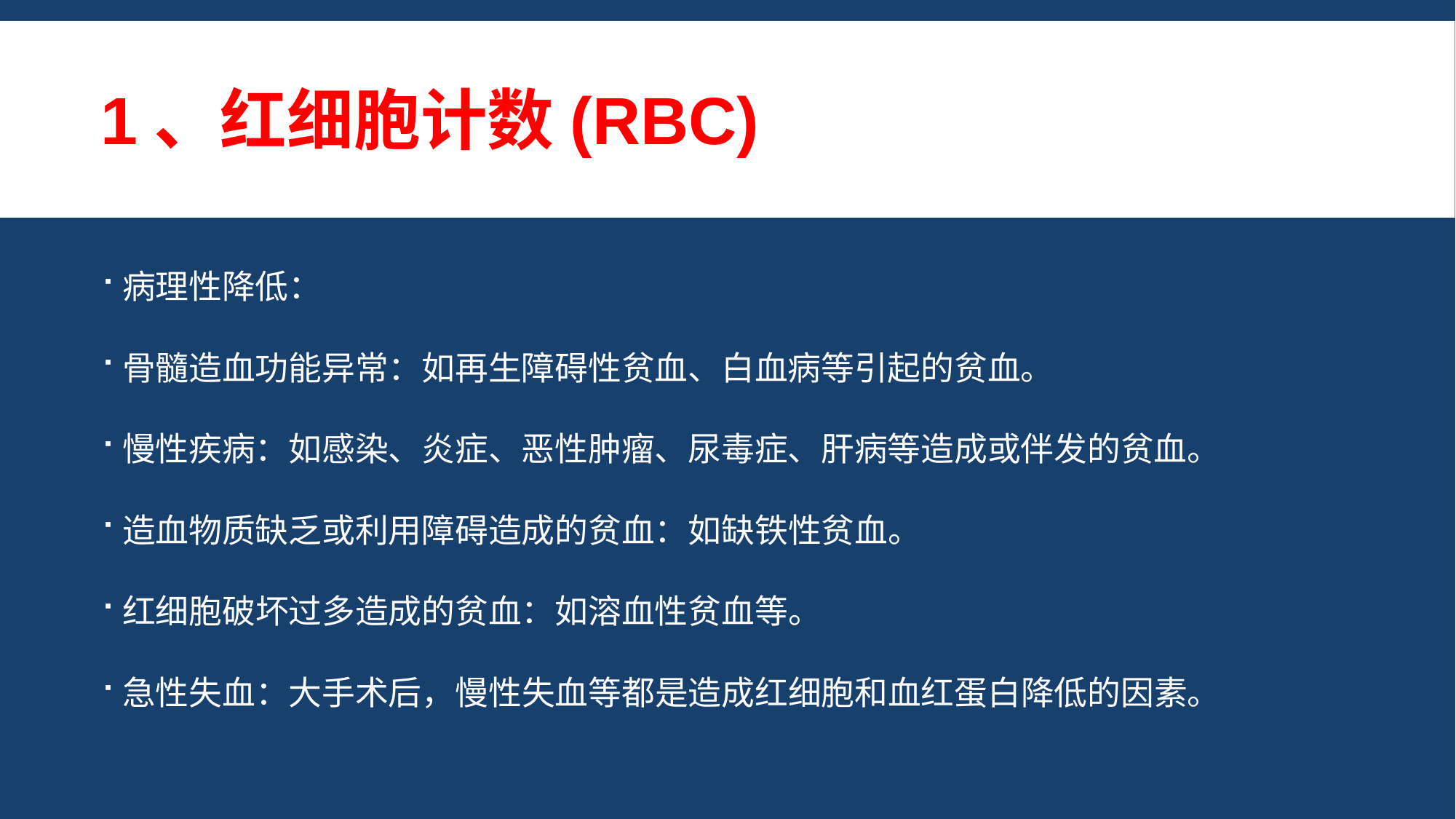

# 1、红细胞计数(RBC)
病理性降低：
骨髓造血功能异常：如再生障碍性贫血、白血病等引起的贫血。
慢性疾病：如感染、炎症、恶性肿瘤、尿毒症、肝病等造成或伴发的贫血。
造血物质缺乏或利用障碍造成的贫血：如缺铁性贫血。
红细胞破坏过多造成的贫血：如溶血性贫血等。
急性失血：大手术后，慢性失血等都是造成红细胞和血红蛋白降低的因素。